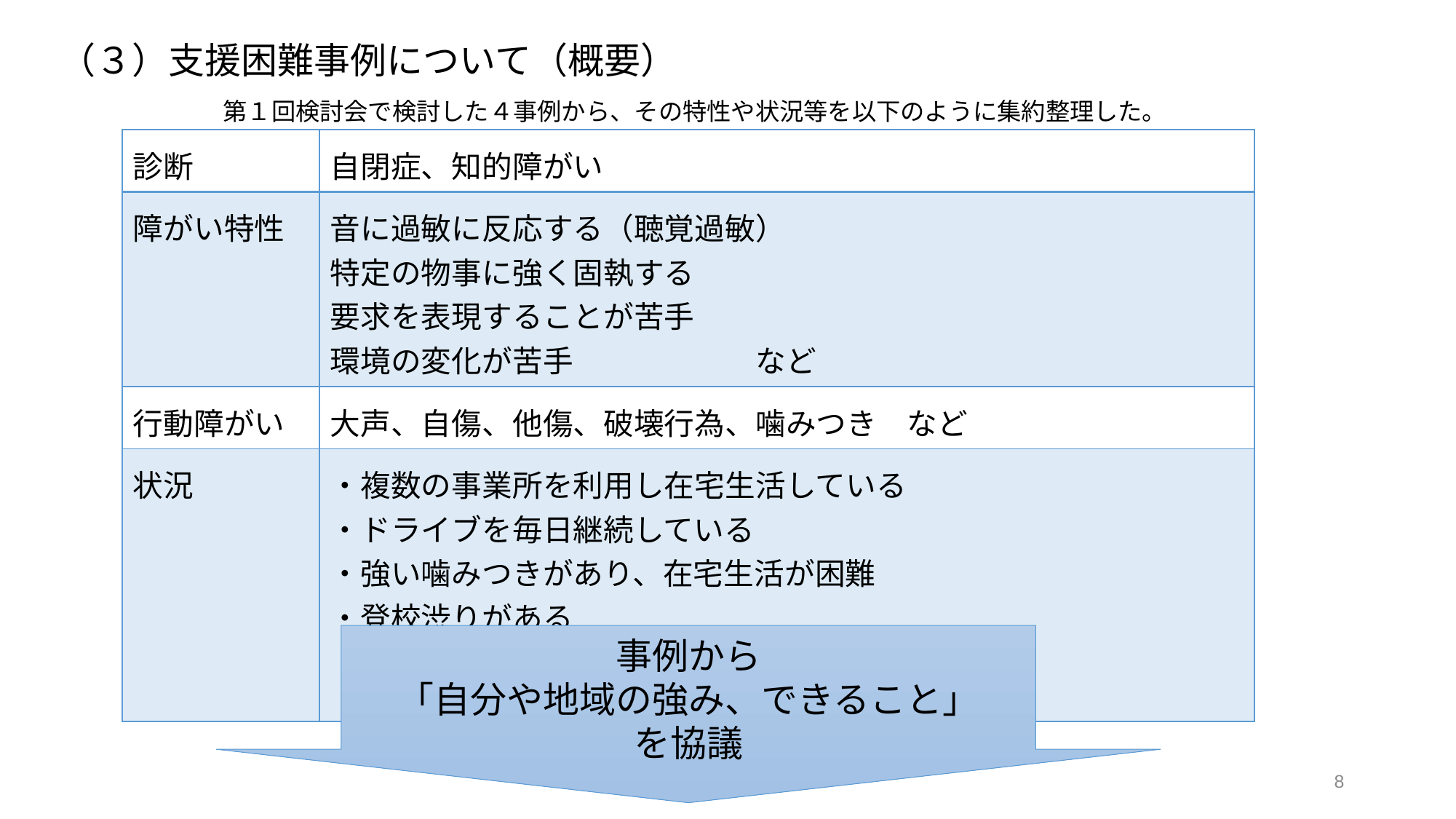

（３）支援困難事例について（概要）
　　　　　　第１回検討会で検討した４事例から、その特性や状況等を以下のように集約整理した。

| 診断 | 自閉症、知的障がい |
| --- | --- |
| 障がい特性 | 音に過敏に反応する（聴覚過敏） 特定の物事に強く固執する 要求を表現することが苦手 環境の変化が苦手　　　　　　など |
| 行動障がい | 大声、自傷、他傷、破壊行為、噛みつき　など |
| 状況 | ・複数の事業所を利用し在宅生活している ・ドライブを毎日継続している ・強い噛みつきがあり、在宅生活が困難 ・登校渋りがある ・パニック時の行動障がいがあり、支援困難　など |
事例から
「自分や地域の強み、できること」
を協議
8